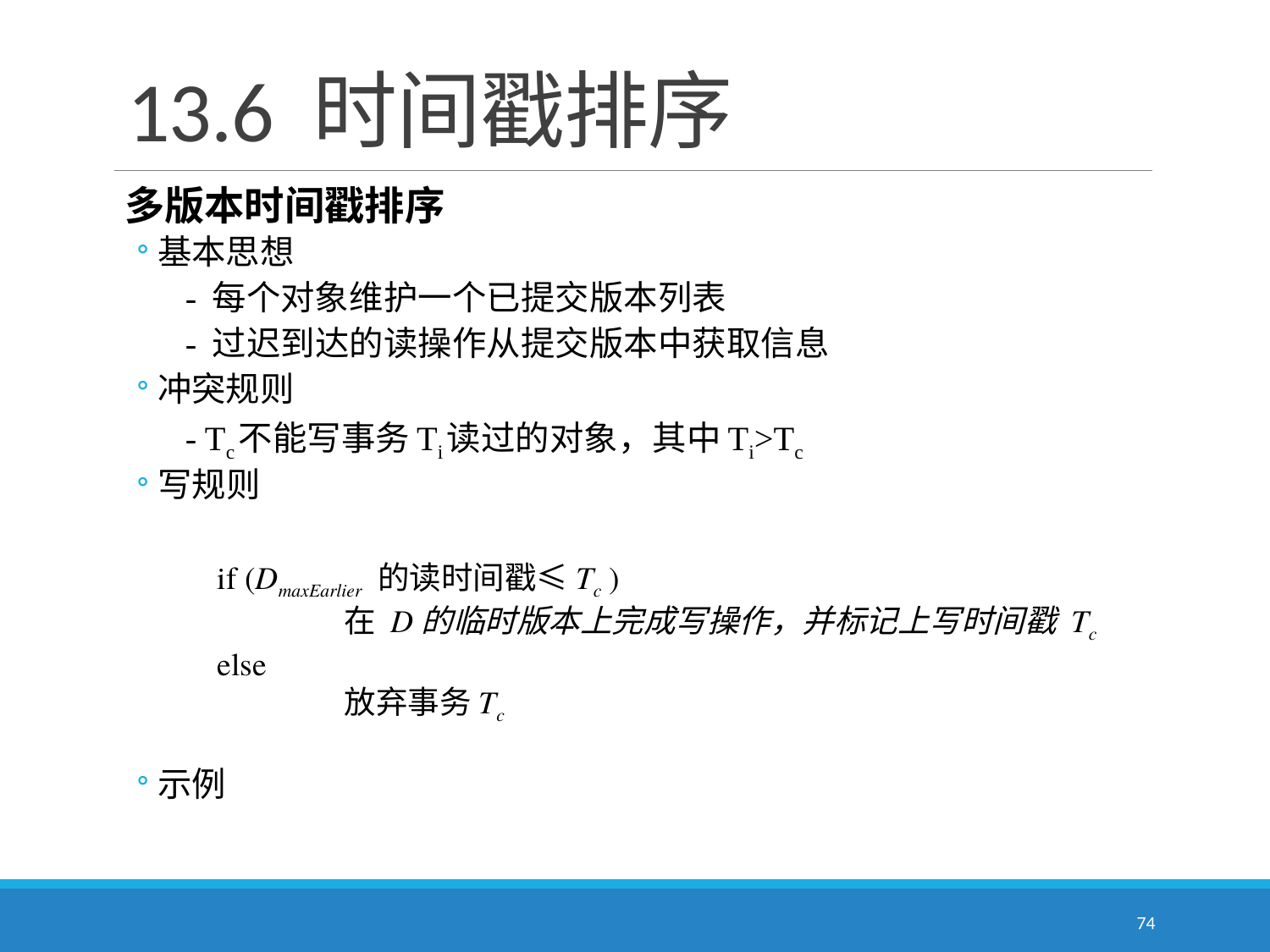

# 13.6 时间戳排序
多版本时间戳排序
基本思想
　 - 每个对象维护一个已提交版本列表
　 - 过迟到达的读操作从提交版本中获取信息
冲突规则
　 - Tc不能写事务Ti读过的对象，其中Ti>Tc
写规则

示例

if (DmaxEarlier 的读时间戳≤Tc )
	在 D的临时版本上完成写操作，并标记上写时间戳 Tc
else
	放弃事务Tc
74